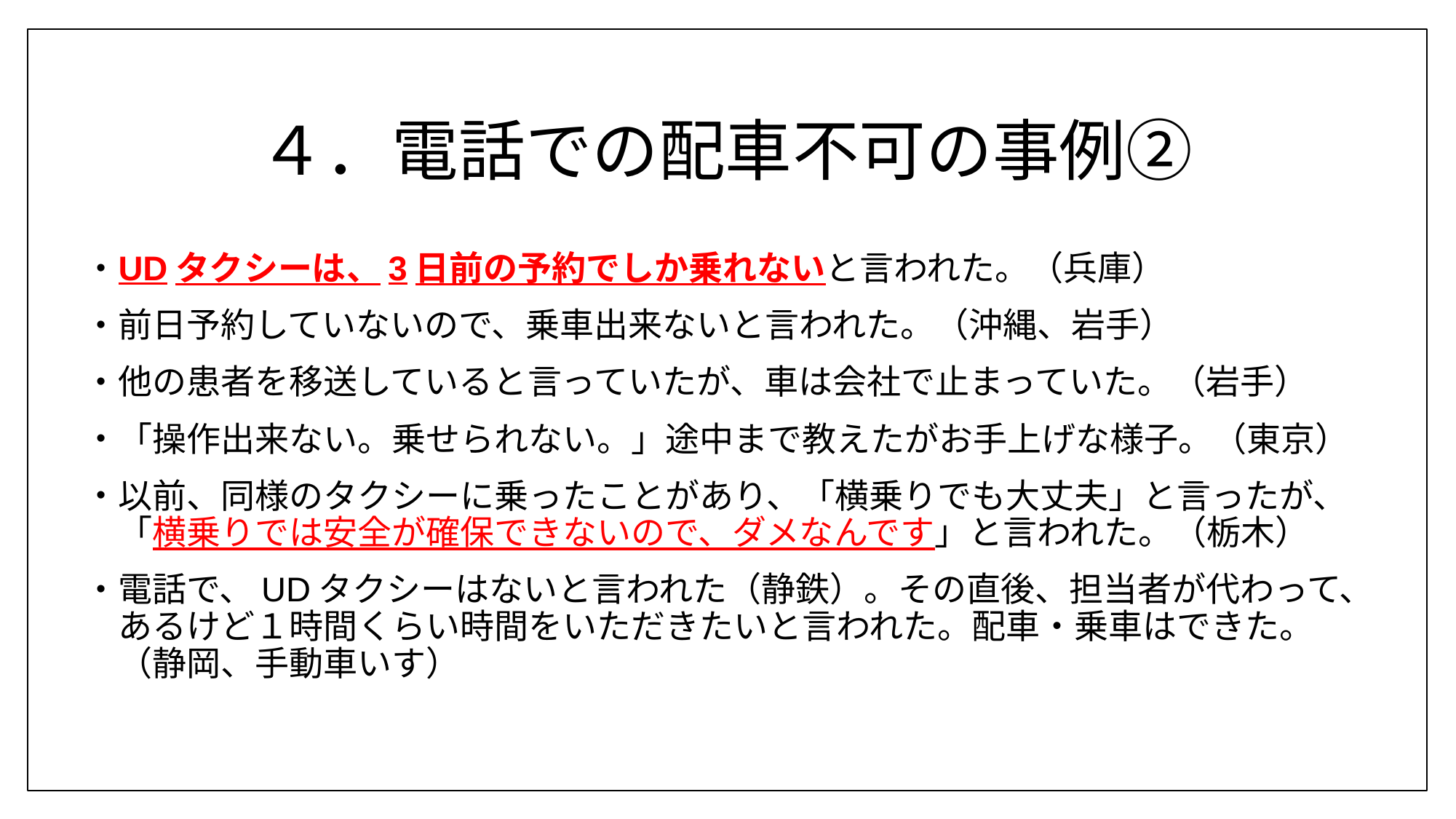

# ４．電話での配車不可の事例②
UDタクシーは、3日前の予約でしか乗れないと言われた。（兵庫）
前日予約していないので、乗車出来ないと言われた。（沖縄、岩手）
他の患者を移送していると言っていたが、車は会社で止まっていた。（岩手）
「操作出来ない。乗せられない。」途中まで教えたがお手上げな様子。（東京）
以前、同様のタクシーに乗ったことがあり、「横乗りでも大丈夫」と言ったが、「横乗りでは安全が確保できないので、ダメなんです」と言われた。（栃木）
電話で、UDタクシーはないと言われた（静鉄）。その直後、担当者が代わって、あるけど１時間くらい時間をいただきたいと言われた。配車・乗車はできた。（静岡、手動車いす）